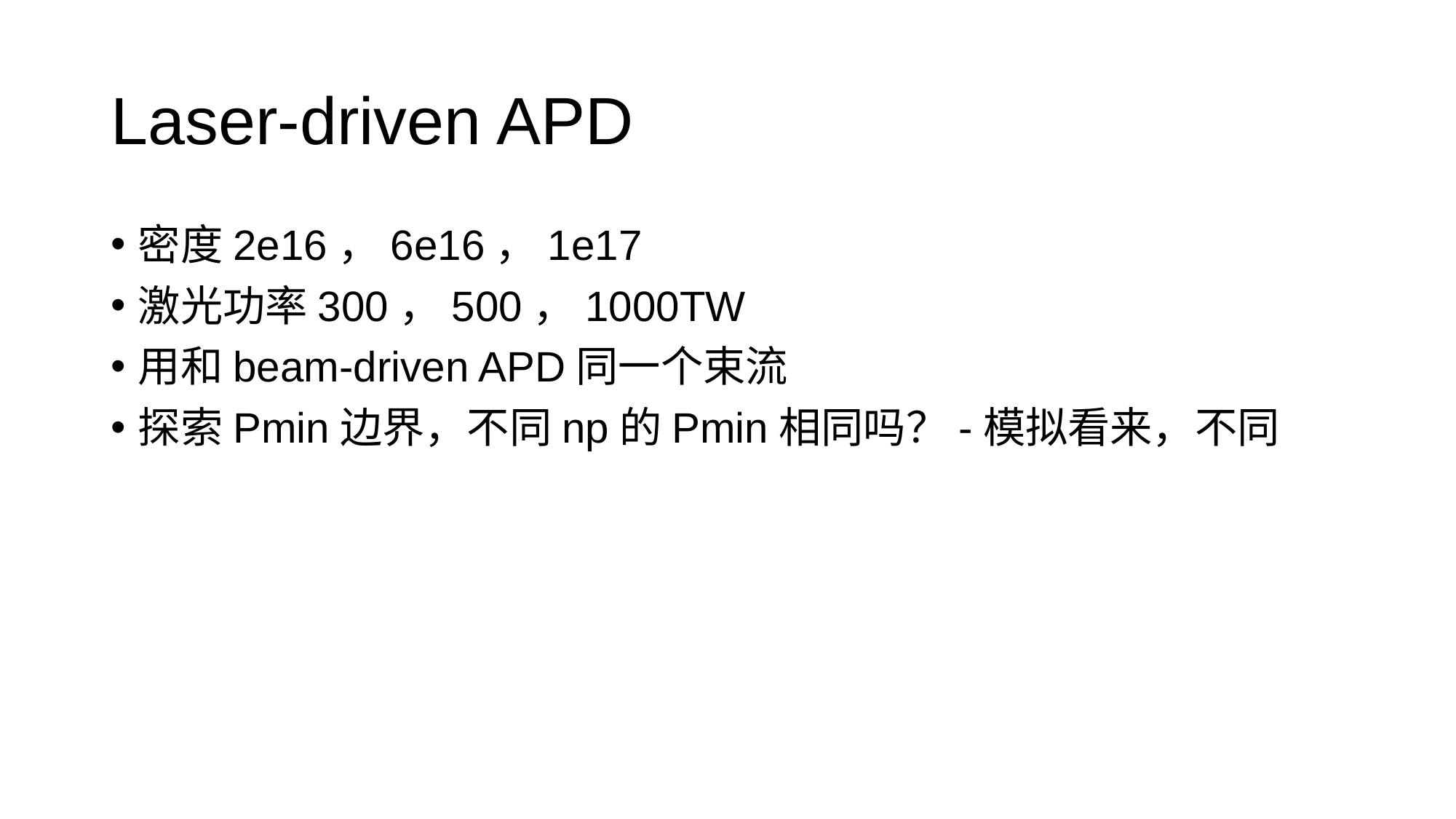

# Laser-driven APD
密度2e16，6e16，1e17
激光功率300，500，1000TW
用和beam-driven APD同一个束流
探索Pmin边界，不同np的Pmin相同吗？-模拟看来，不同